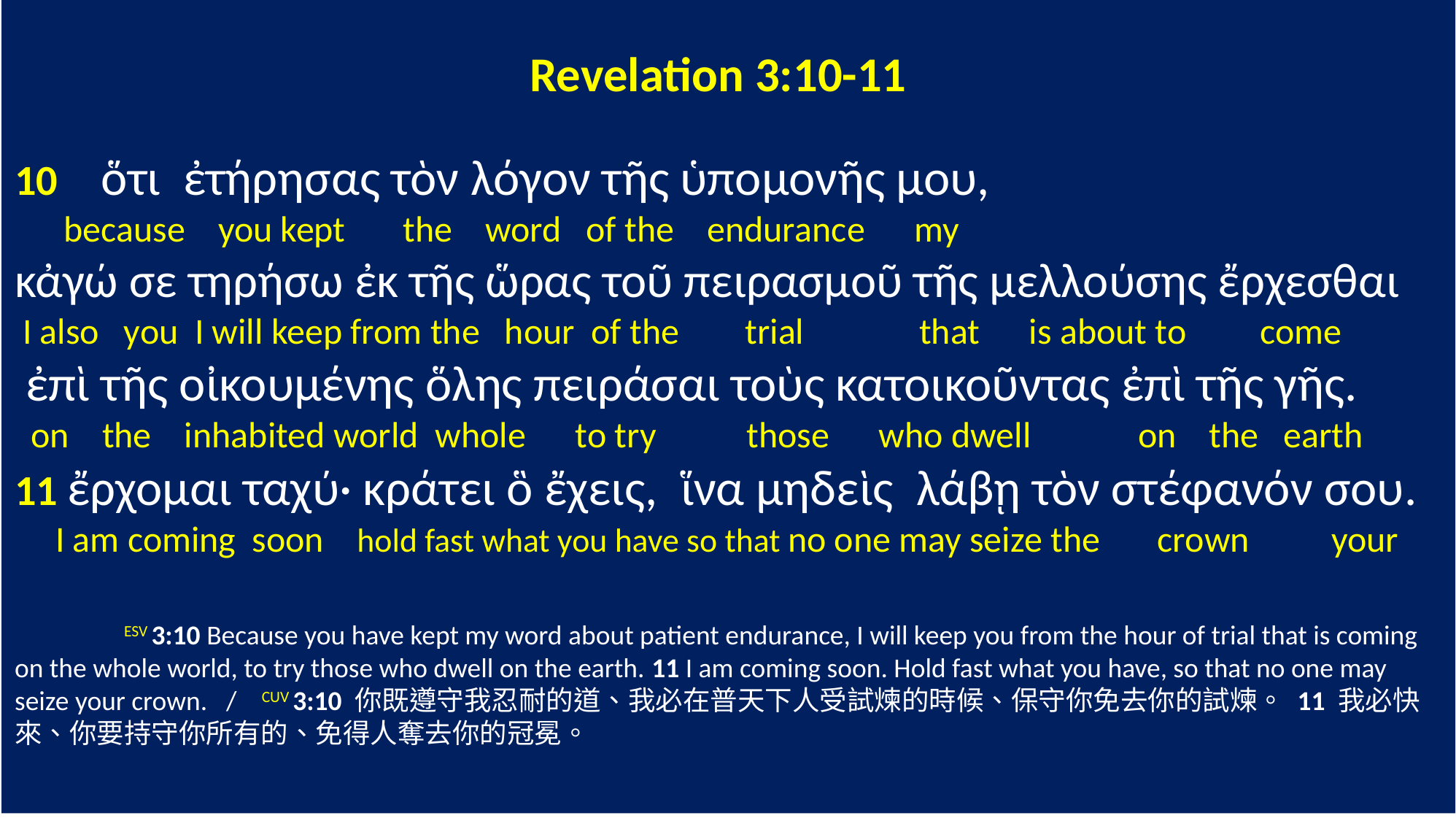

Revelation 3:10-11

10    ὅτι  ἐτήρησας τὸν λόγον τῆς ὑπομονῆς μου,
      because    you kept       the    word   of the    endurance      my
κἀγώ σε τηρήσω ἐκ τῆς ὥρας τοῦ πειρασμοῦ τῆς μελλούσης ἔρχεσθαι
 I also   you  I will keep from the   hour  of the        trial              that      is about to         come
 ἐπὶ τῆς οἰκουμένης ὅλης πειράσαι τοὺς κατοικοῦντας ἐπὶ τῆς γῆς.
  on    the    inhabited world  whole      to try           those      who dwell             on    the   earth
11 ἔρχομαι ταχύ· κράτει ὃ ἔχεις,  ἵνα μηδεὶς  λάβῃ τὸν στέφανόν σου.
     I am coming  soon    hold fast what you have so that no one may seize the       crown          your

	ESV 3:10 Because you have kept my word about patient endurance, I will keep you from the hour of trial that is coming on the whole world, to try those who dwell on the earth. 11 I am coming soon. Hold fast what you have, so that no one may seize your crown.   /    CUV 3:10 你既遵守我忍耐的道、我必在普天下人受試煉的時候、保守你免去你的試煉。 11 我必快來、你要持守你所有的、免得人奪去你的冠冕。